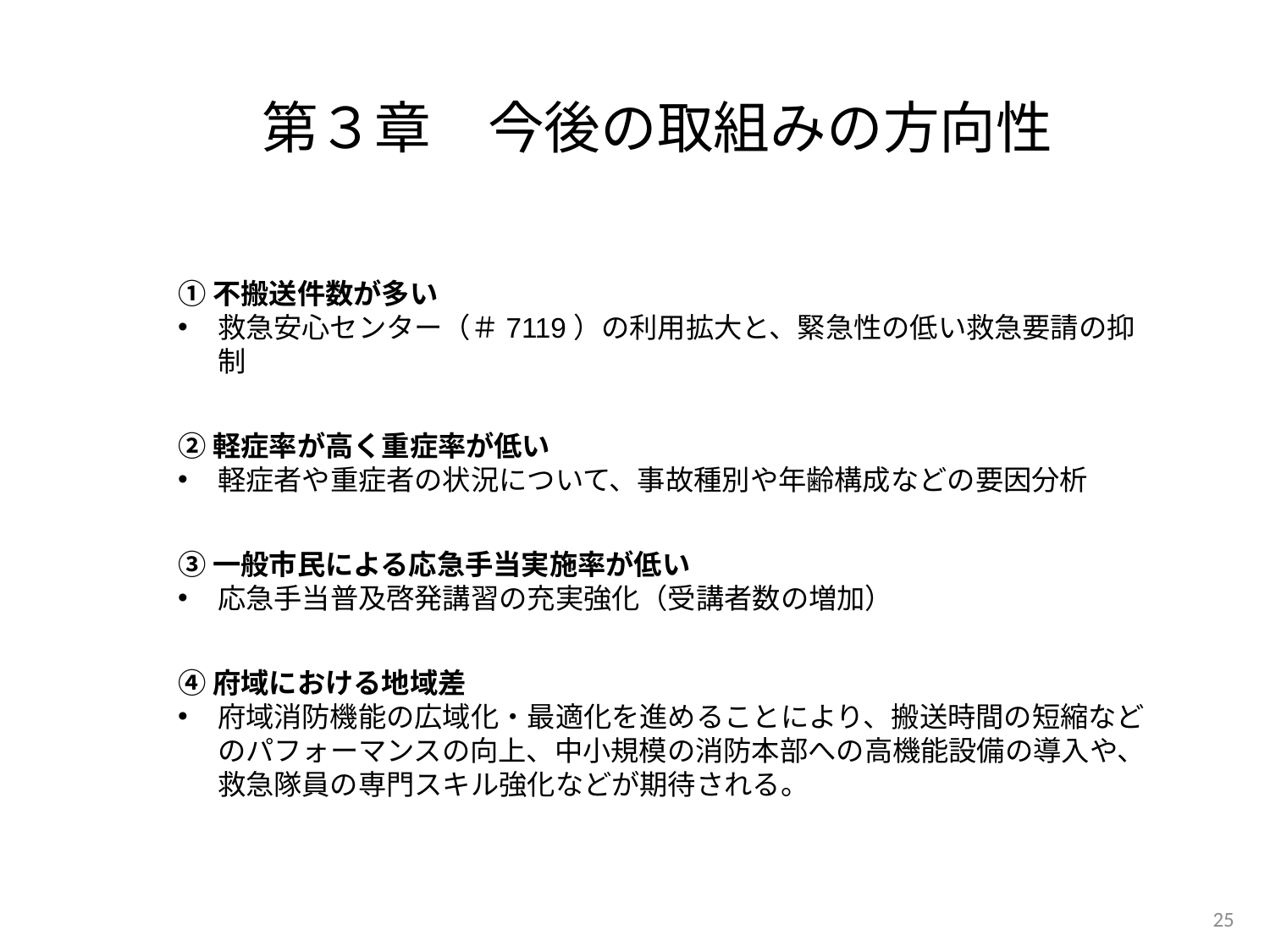

第３章　今後の取組みの方向性
①不搬送件数が多い
救急安心センター（＃7119）の利用拡大と、緊急性の低い救急要請の抑制

②軽症率が高く重症率が低い
軽症者や重症者の状況について、事故種別や年齢構成などの要因分析

③一般市民による応急手当実施率が低い
応急手当普及啓発講習の充実強化（受講者数の増加）

④府域における地域差
府域消防機能の広域化・最適化を進めることにより、搬送時間の短縮などのパフォーマンスの向上、中小規模の消防本部への高機能設備の導入や、救急隊員の専門スキル強化などが期待される。
25